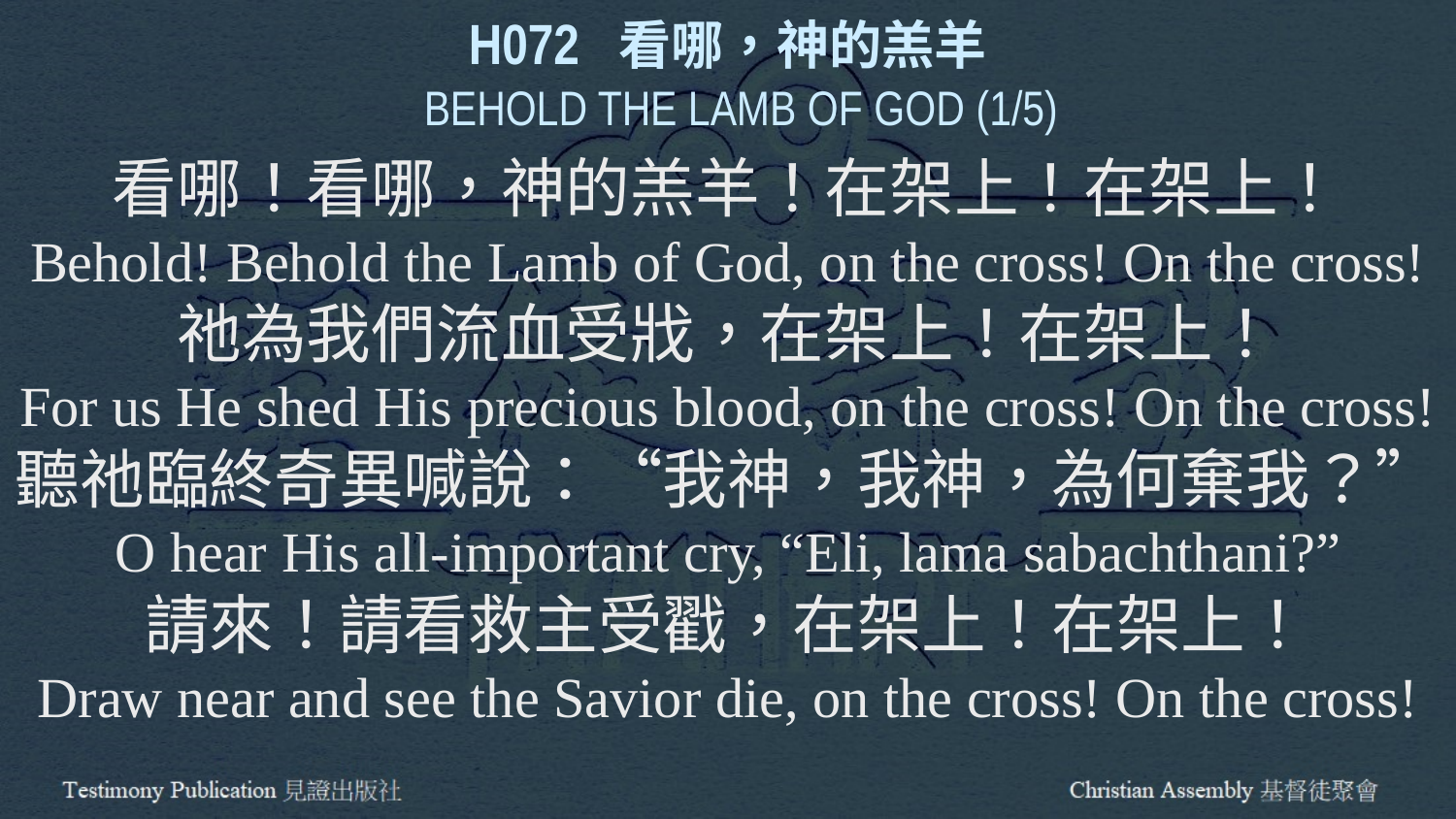

H072  看哪，神的羔羊
 BEHOLD THE LAMB OF GOD (1/5)
看哪！看哪，神的羔羊！在架上！在架上！
Behold! Behold the Lamb of God, on the cross! On the cross!
祂為我們流血受戕，在架上！在架上！
For us He shed His precious blood, on the cross! On the cross!
聽祂臨終奇異喊說：“我神，我神，為何棄我？”
O hear His all-important cry, “Eli, lama sabachthani?”
請來！請看救主受戳，在架上！在架上！
Draw near and see the Savior die, on the cross! On the cross!